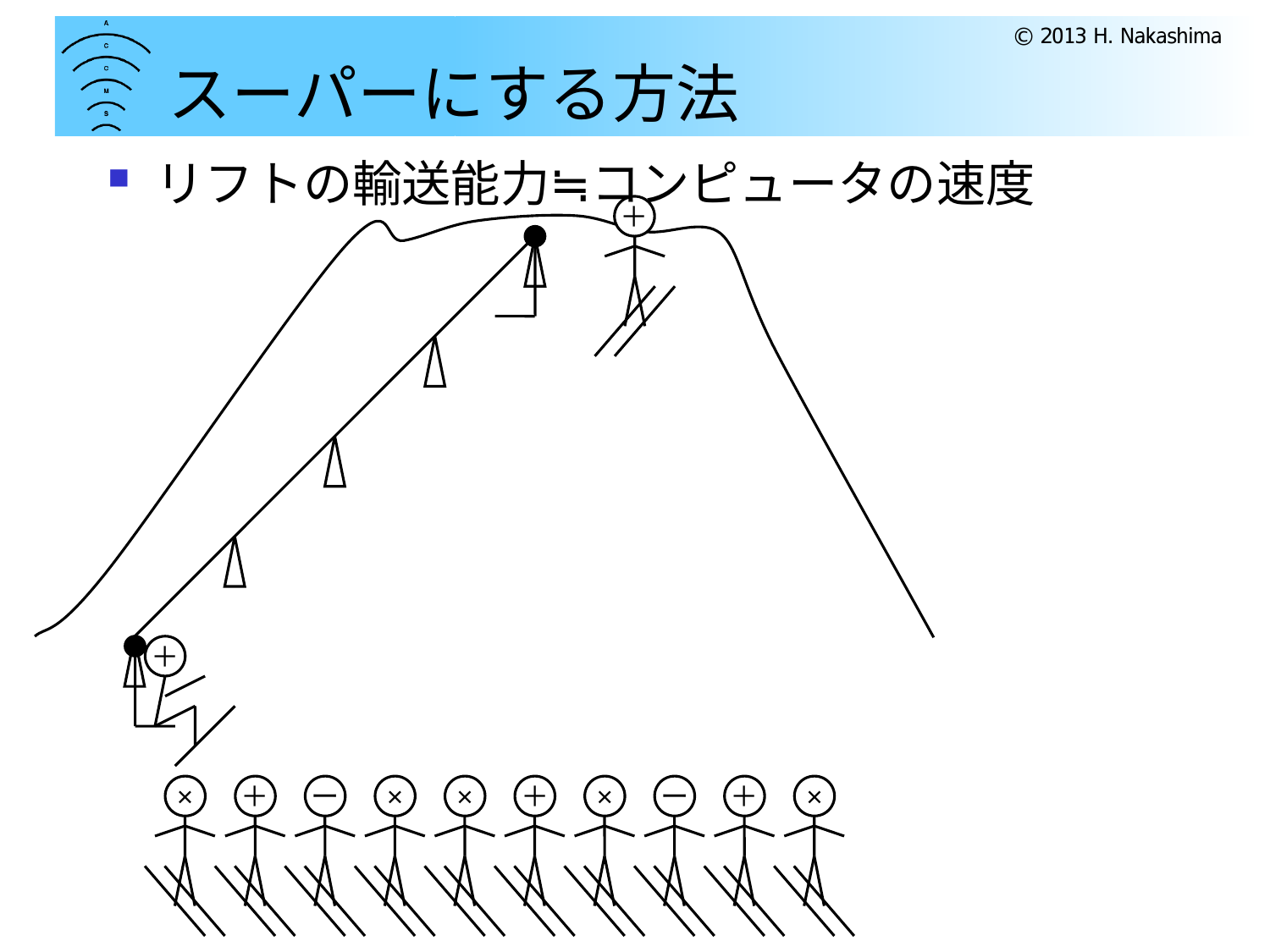

# スーパーにする方法
© 2013 H. Nakashima
リフトの輸送能力≒コンピュータの速度

＋

＋

×

＋

ー

×

×

＋

×

ー

＋

×